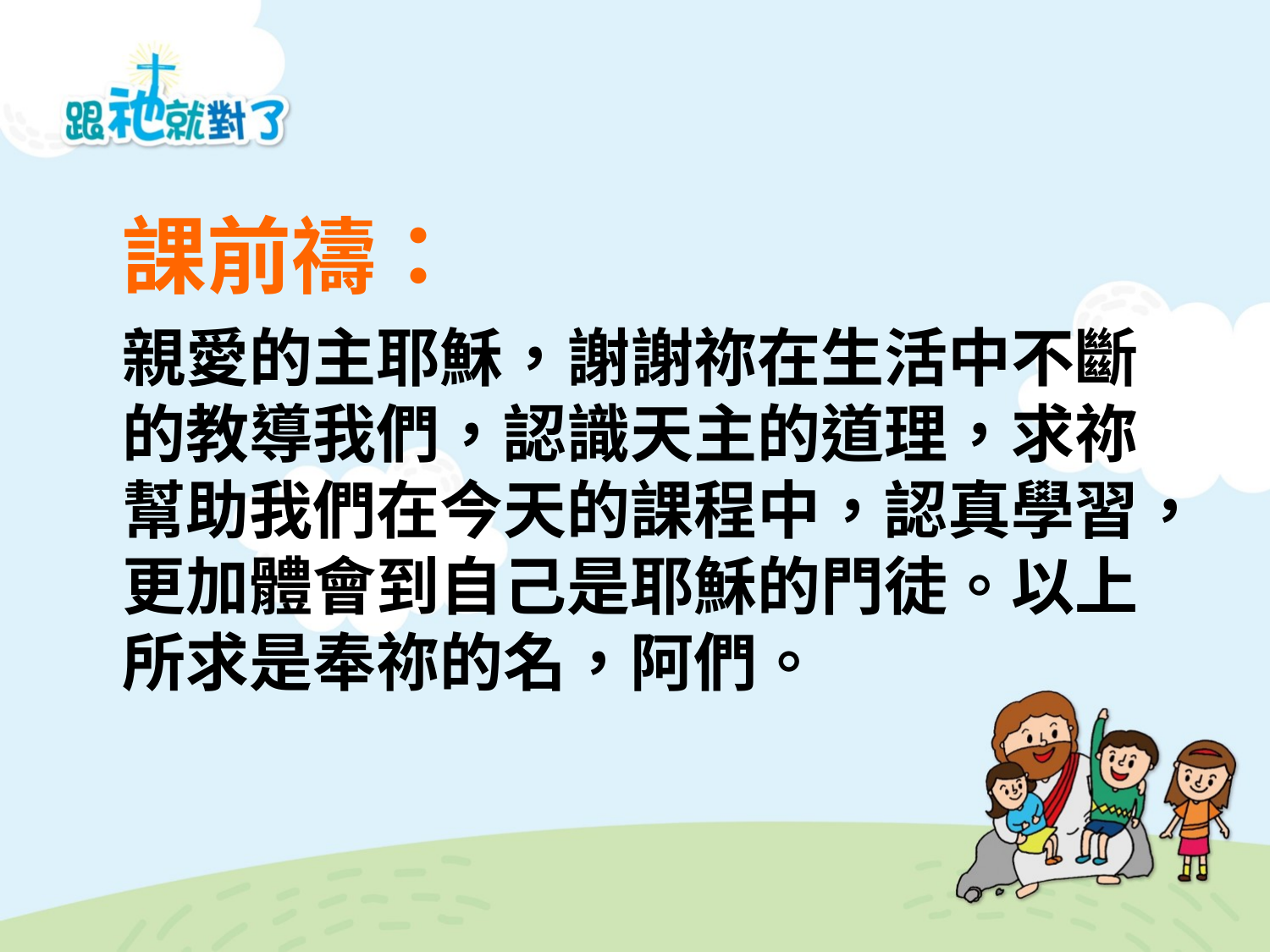

課前禱：
親愛的主耶穌，謝謝祢在生活中不斷的教導我們，認識天主的道理，求祢幫助我們在今天的課程中，認真學習，更加體會到自己是耶穌的門徒。以上所求是奉祢的名，阿們。